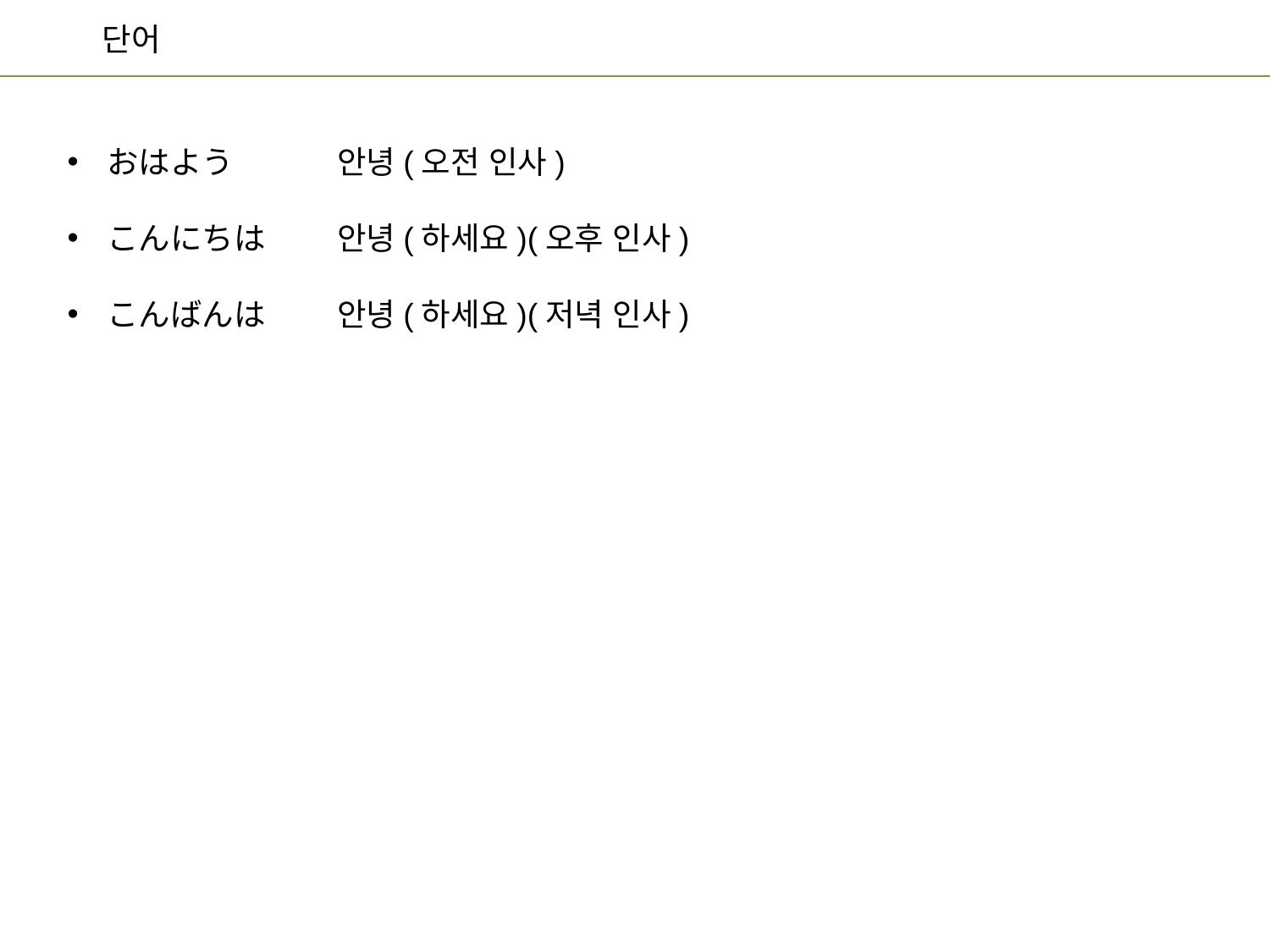

안녕(오전 인사)

안녕(하세요)(오후 인사)

안녕(하세요)(저녁 인사)
おはよう

こんにちは

こんばんは